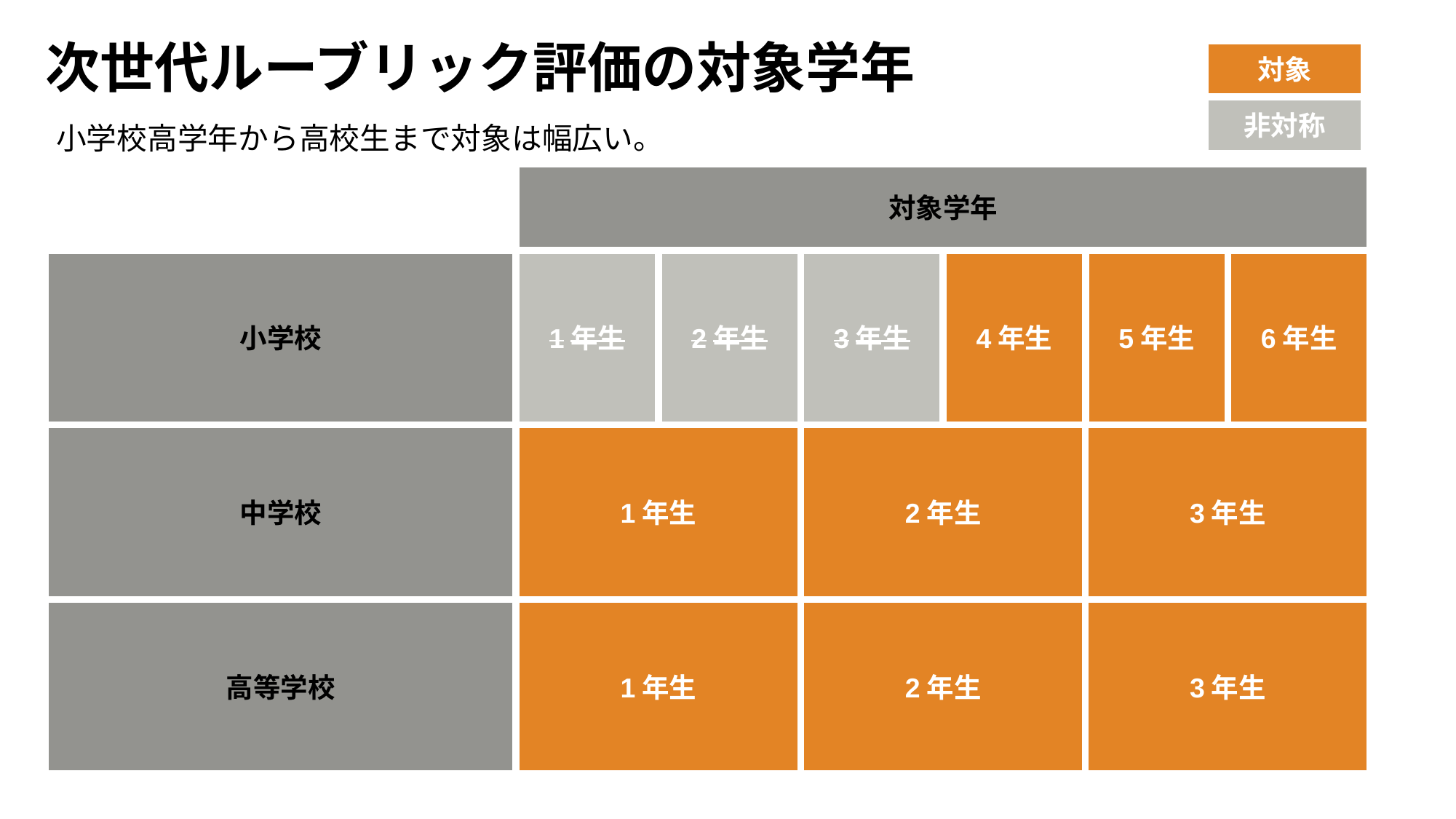

対象
# 次世代ルーブリック評価の対象学年
非対称
小学校高学年から高校生まで対象は幅広い。
対象学年
小学校
1年生
2年生
3年生
4年生
5年生
6年生
中学校
1年生
2年生
3年生
高等学校
1年生
2年生
3年生